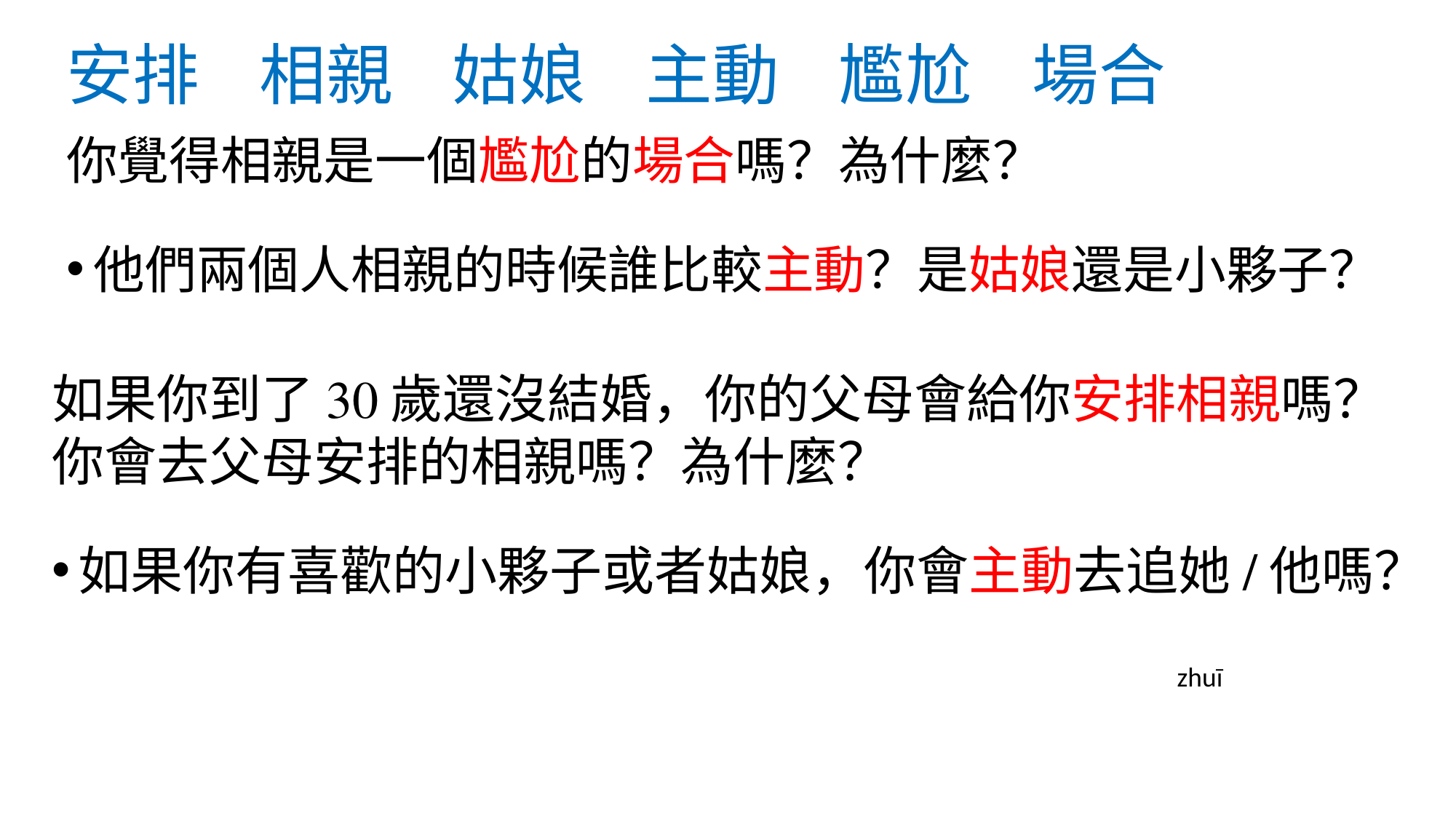

# 安排    相親    姑娘    主動    尷尬    場合
你覺得相親是一個尷尬的場合嗎？為什麼？
他們兩個人相親的時候誰比較主動？是姑娘還是小夥子？
如果你到了30歲還沒結婚，你的父母會給你安排相親嗎？你會去父母安排的相親嗎？為什麼？
如果你有喜歡的小夥子或者姑娘，你會主動去追她/他嗎？
zhuī